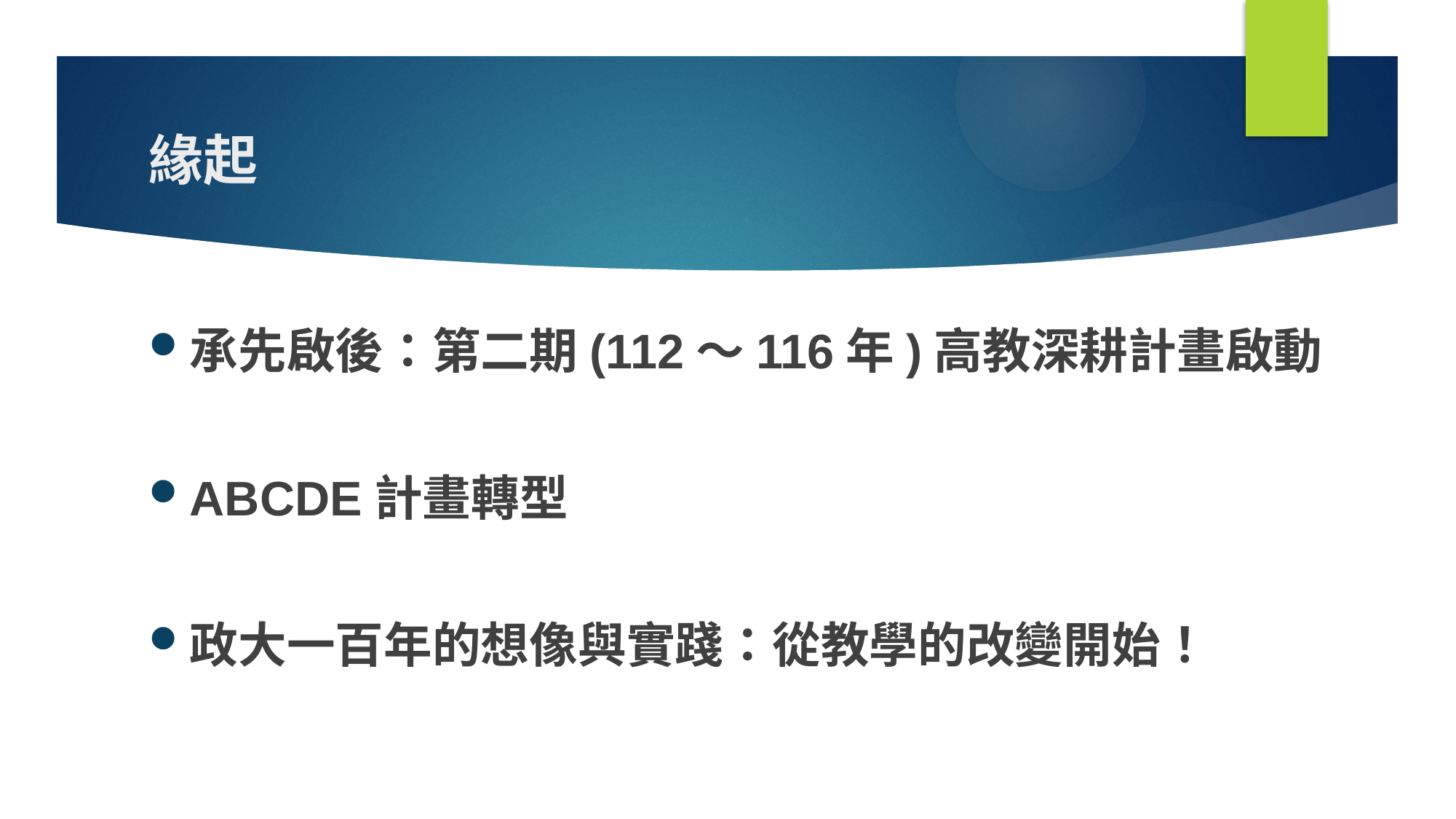

# 緣起
承先啟後：第二期(112～116年)高教深耕計畫啟動

ABCDE計畫轉型

政大一百年的想像與實踐：從教學的改變開始！